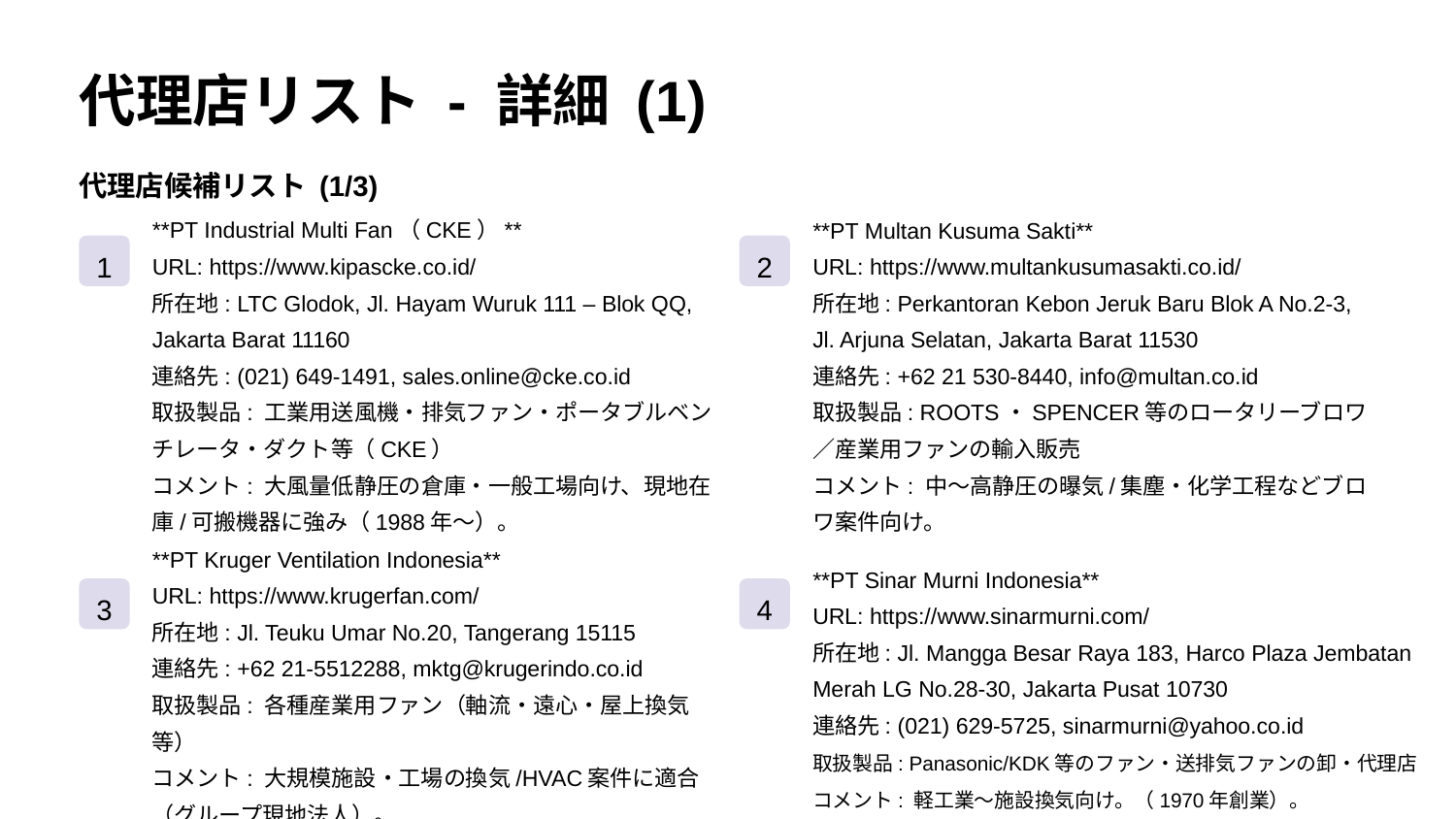

代理店リスト - 詳細 (1)
代理店候補リスト (1/3)
**PT Industrial Multi Fan（CKE）**
URL: https://www.kipascke.co.id/
所在地: LTC Glodok, Jl. Hayam Wuruk 111 – Blok QQ, Jakarta Barat 11160
連絡先: (021) 649-1491, sales.online@cke.co.id
取扱製品: 工業用送風機・排気ファン・ポータブルベンチレータ・ダクト等（CKE）
コメント: 大風量低静圧の倉庫・一般工場向け、現地在庫/可搬機器に強み（1988年～）。

1
2
**PT Multan Kusuma Sakti**
URL: https://www.multankusumasakti.co.id/
所在地: Perkantoran Kebon Jeruk Baru Blok A No.2-3, Jl. Arjuna Selatan, Jakarta Barat 11530
連絡先: +62 21 530-8440, info@multan.co.id
取扱製品: ROOTS・SPENCER等のロータリーブロワ／産業用ファンの輸入販売
コメント: 中～高静圧の曝気/集塵・化学工程などブロワ案件向け。
**PT Sinar Murni Indonesia**
URL: https://www.sinarmurni.com/
所在地: Jl. Mangga Besar Raya 183, Harco Plaza Jembatan Merah LG No.28-30, Jakarta Pusat 10730
連絡先: (021) 629-5725, sinarmurni@yahoo.co.id
取扱製品: Panasonic/KDK等のファン・送排気ファンの卸・代理店
コメント: 軽工業～施設換気向け。（1970年創業）。
**PT Kruger Ventilation Indonesia**
URL: https://www.krugerfan.com/
所在地: Jl. Teuku Umar No.20, Tangerang 15115
連絡先: +62 21-5512288, mktg@krugerindo.co.id
取扱製品: 各種産業用ファン（軸流・遠心・屋上換気等）
コメント: 大規模施設・工場の換気/HVAC案件に適合（グループ現地法人）。

3
4